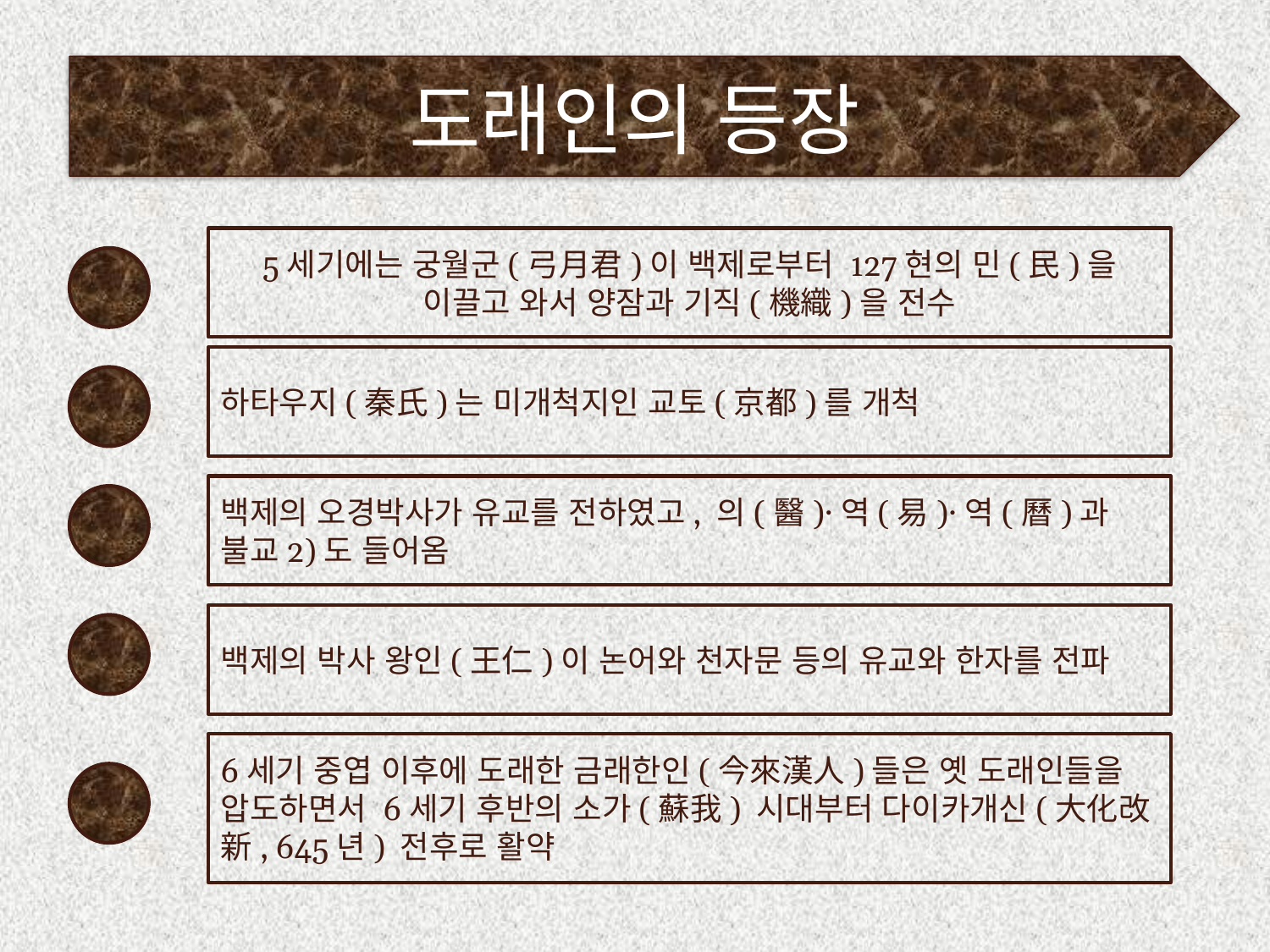

# 도래인의 등장

5세기에는 궁월군(弓月君)이 백제로부터 127현의 민(民)을 이끌고 와서 양잠과 기직(機織)을 전수

하타우지(秦氏)는 미개척지인 교토(京都)를 개척

백제의 오경박사가 유교를 전하였고, 의(醫)·역(易)·역(曆)과 불교2)도 들어옴

백제의 박사 왕인(王仁)이 논어와 천자문 등의 유교와 한자를 전파

6세기 중엽 이후에 도래한 금래한인(今來漢人)들은 옛 도래인들을 압도하면서 6세기 후반의 소가(蘇我) 시대부터 다이카개신(大化改新, 645년) 전후로 활약